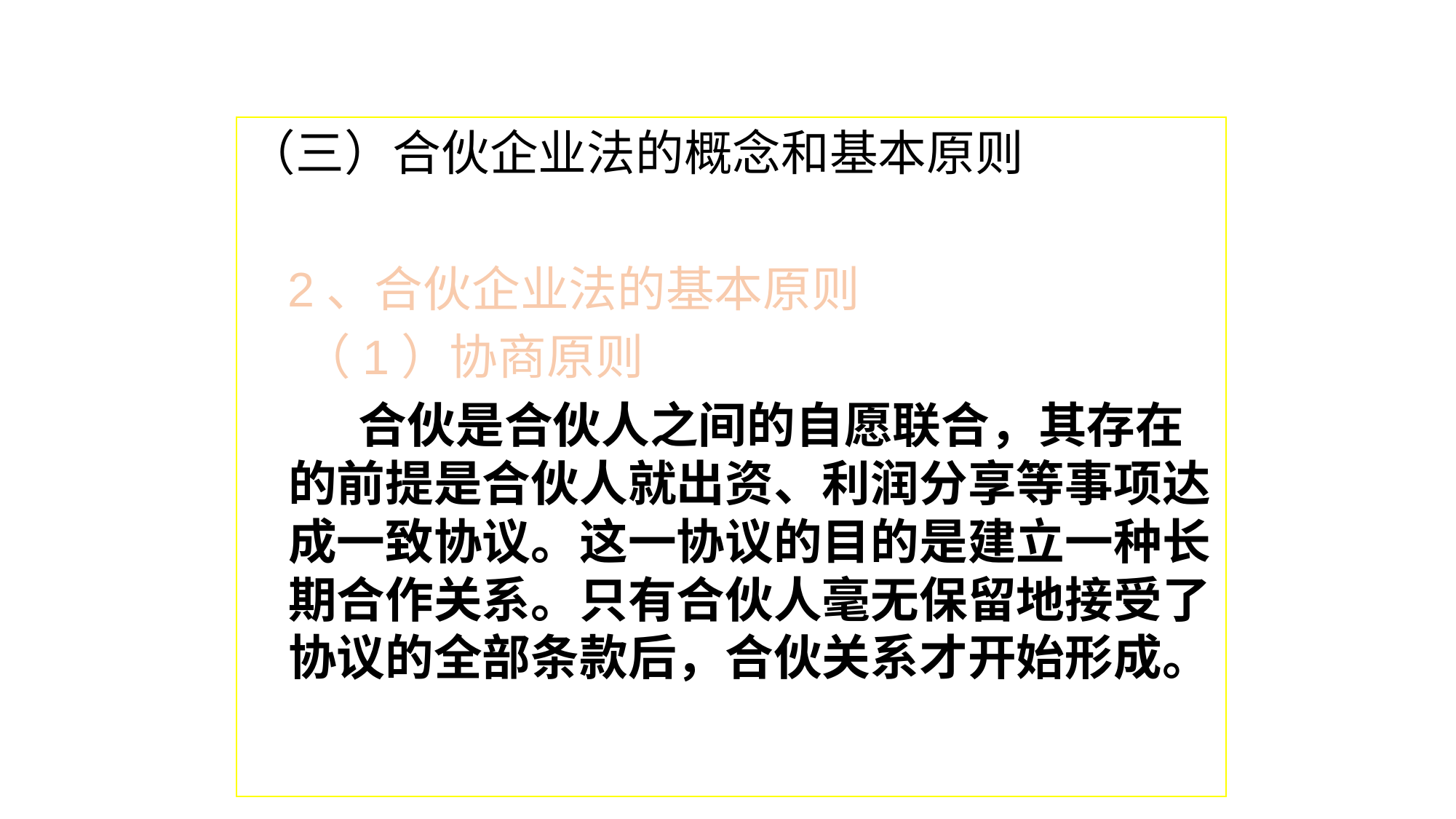

（三）合伙企业法的概念和基本原则

   2、合伙企业法的基本原则
    （1）协商原则
         合伙是合伙人之间的自愿联合，其存在的前提是合伙人就出资、利润分享等事项达成一致协议。这一协议的目的是建立一种长期合作关系。只有合伙人毫无保留地接受了协议的全部条款后，合伙关系才开始形成。